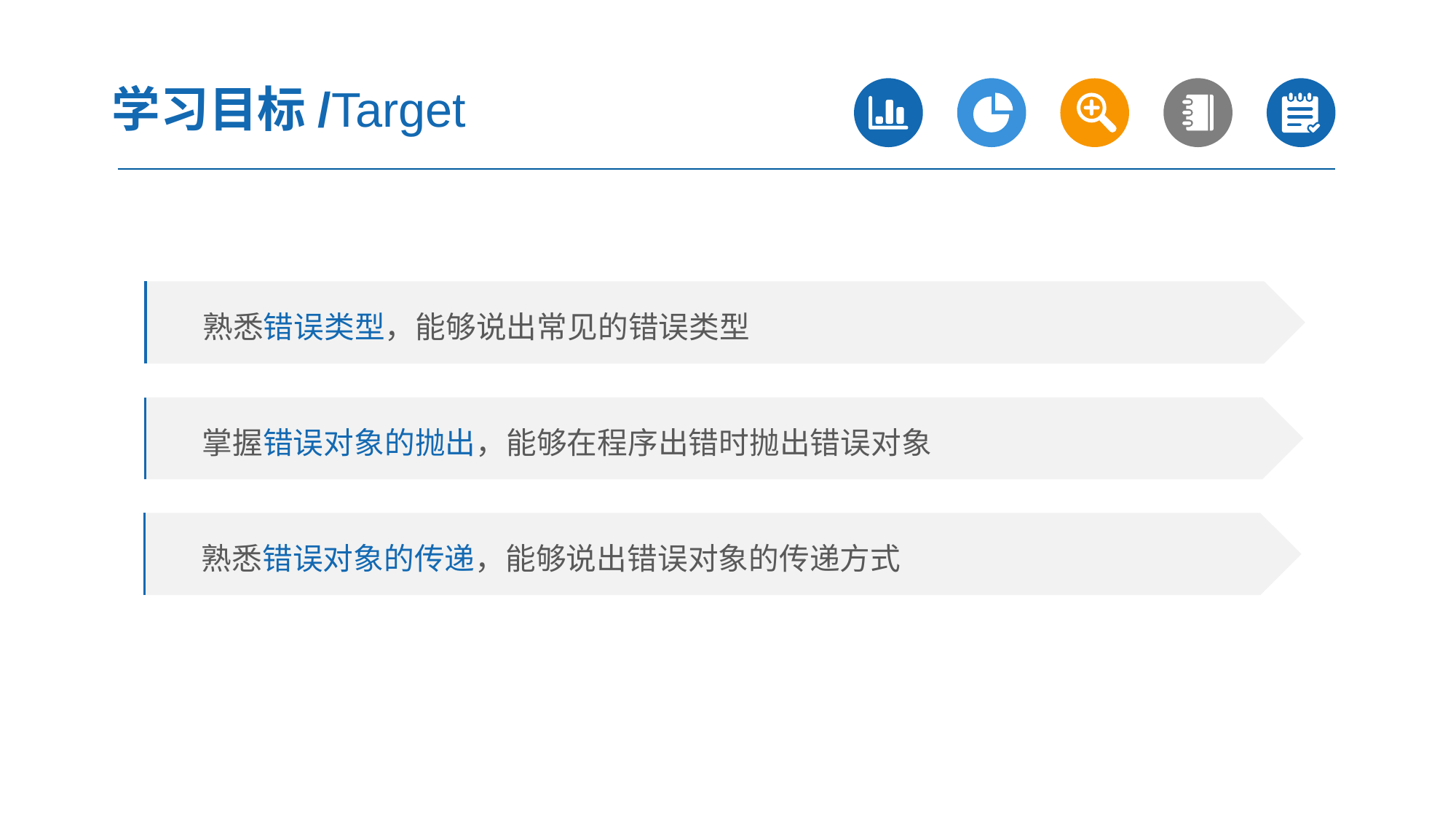

学习目标/Target
      熟悉错误类型，能够说出常见的错误类型

      掌握错误对象的抛出，能够在程序出错时抛出错误对象

      熟悉错误对象的传递，能够说出错误对象的传递方式